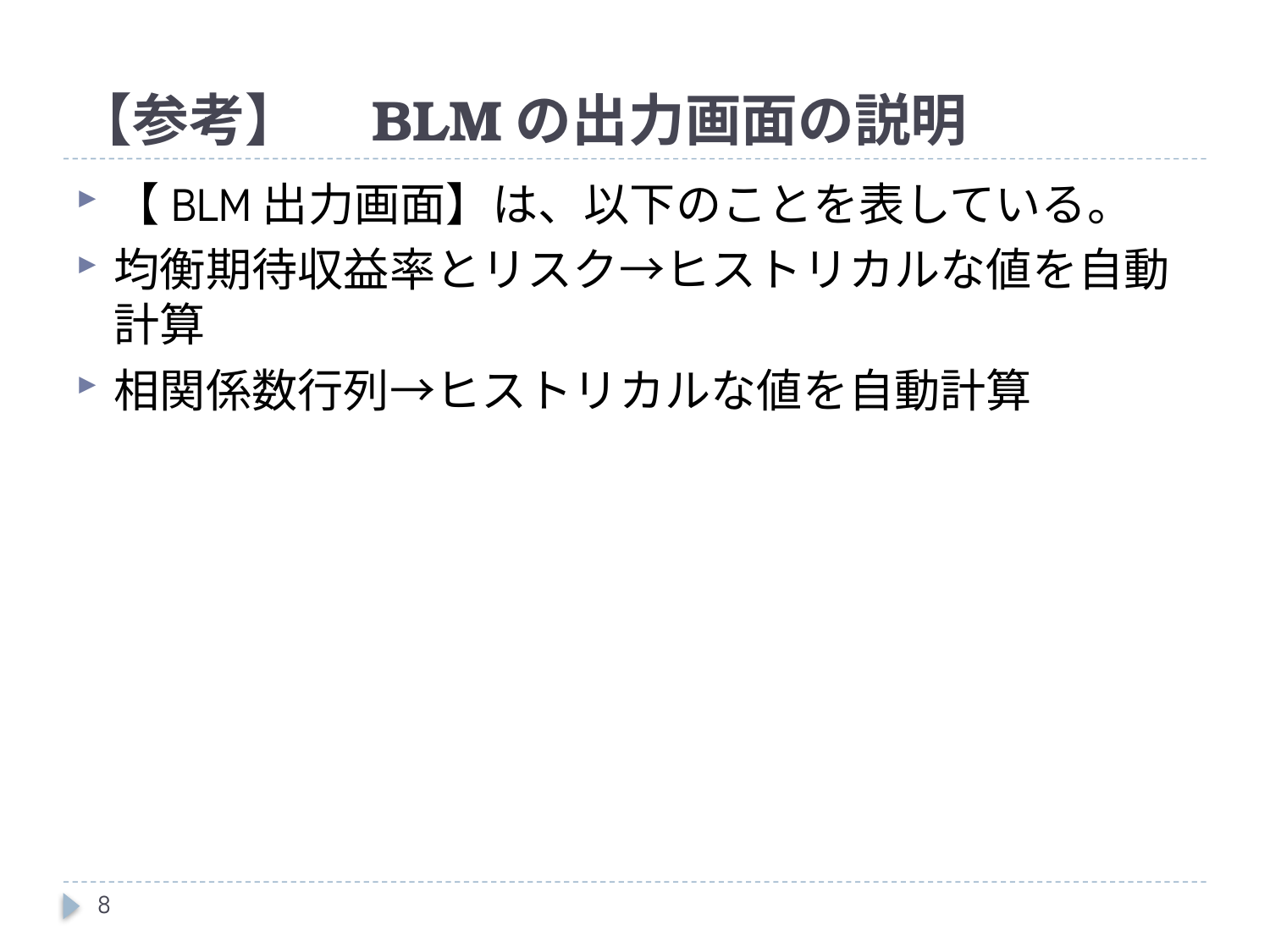

# 【参考】　BLMの出力画面の説明
【BLM出力画面】は、以下のことを表している。
均衡期待収益率とリスク→ヒストリカルな値を自動計算
相関係数行列→ヒストリカルな値を自動計算

8